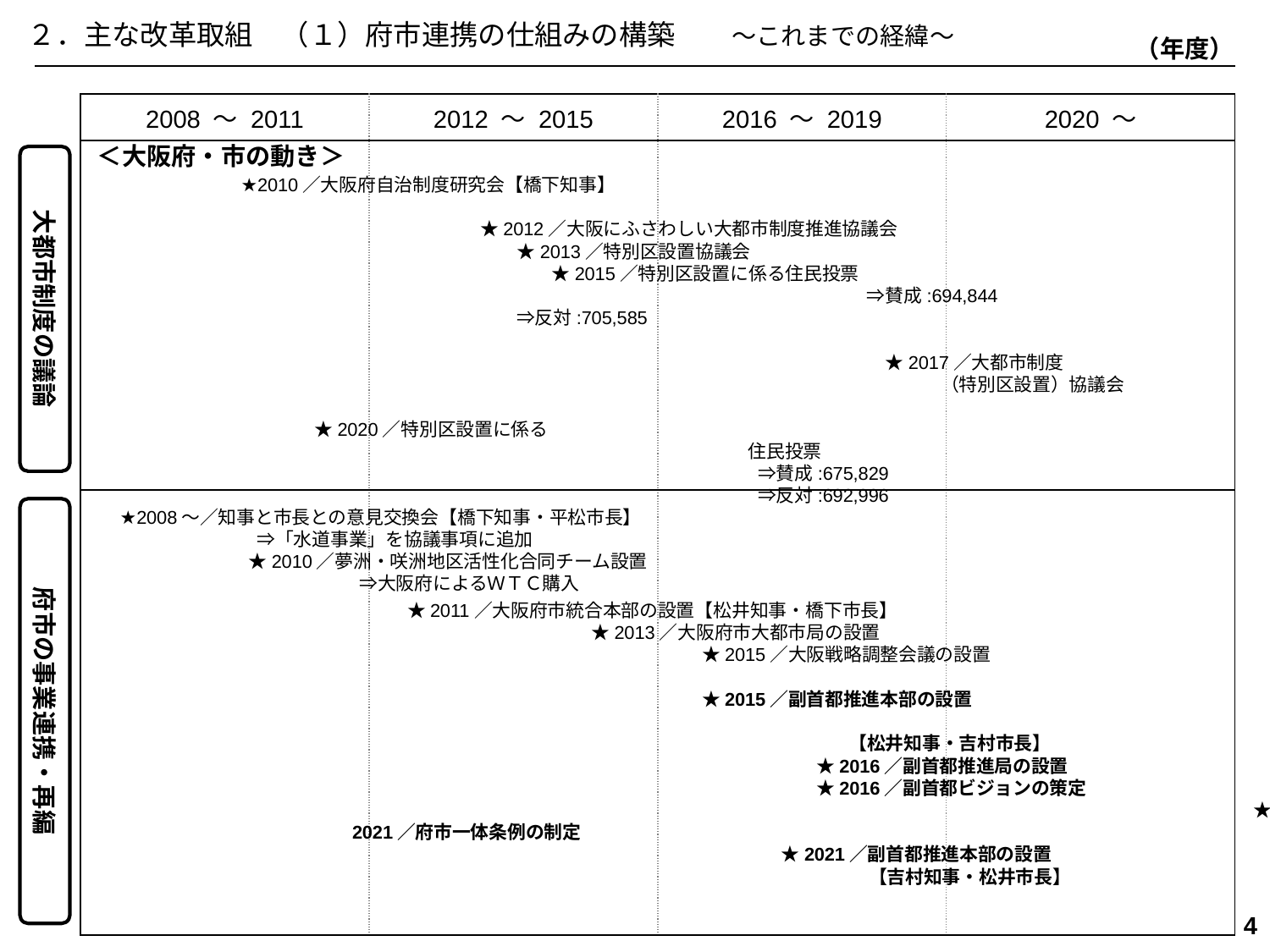

２．主な改革取組　（１）府市連携の仕組みの構築　　～これまでの経緯～
（年度）
| 2008 ～ 2011 | 2012 ～ 2015 | 2016 ～ 2019 | 2020 ～ |
| --- | --- | --- | --- |
|  |  |  |  |
|  |  |  |  |
＜大阪府・市の動き＞
大都市制度の議論
★2010／大阪府自治制度研究会【橋下知事】

　　　　　　　　　　　　　★2012／大阪にふさわしい大都市制度推進協議会
　　　　　　　　　　　　　　　★2013／特別区設置協議会
                    　               　　　　　　　　★2015／特別区設置に係る住民投票
　　　　　　　　　　　　　　　　　　　　　　　　　　　　　　　　　　⇒賛成:694,844
　                                                                ⇒反対:705,585

　　　　　　　　　　　　　　　　　　　　　　　　　　　　　　　　　　　★2017／大都市制度
　　　　　　　　　　　　　　　　　　　　　　　　　　　　　　　　　　　　　　（特別区設置）協議会
　　　　　　　　　　　　　　　　　　　　　　　　　　　　　　　　　　　　　　　　　　　　　　　　　　　　　　　　　　★2020／特別区設置に係る
                                                                                                                             住民投票
　                                                                                                                            ⇒賛成:675,829
　                                                                                                                            ⇒反対:692,996

★2008～／知事と市長との意見交換会【橋下知事・平松市長】
　　　 　　　　 ⇒「水道事業」を協議事項に追加
　　　　　　　★2010／夢洲・咲洲地区活性化合同チーム設置
　　　　　　　　　　　　　⇒大阪府によるＷＴＣ購入
府市の事業連携・再編
　　　★2011／大阪府市統合本部の設置【松井知事・橋下市長】
　　　　　　　　　　　　　★2013／大阪府市大都市局の設置
　　　　　　　　　　　　　　　　　　　★2015／大阪戦略調整会議の設置

　　　　　　　　　　　　　　　　　　　★2015／副首都推進本部の設置
　　　　　　　　　　　　　　　　　　　　　　　　　　　【松井知事・吉村市長】
　　 　　　　　　　　　　　　　　　　　　　　　　　★2016／副首都推進局の設置
　　 　　　　　　　　　　　　　　　　　　　　　　　★2016／副首都ビジョンの策定
　　　　　　　　　　　　　　　　　　　　　　　　　　　　　　　　　　　　　　　　　　　　　　　　　★2021／府市一体条例の制定
                                                                                                　★2021／副首都推進本部の設置
                                                                                                  　　          　【吉村知事・松井市長】
4